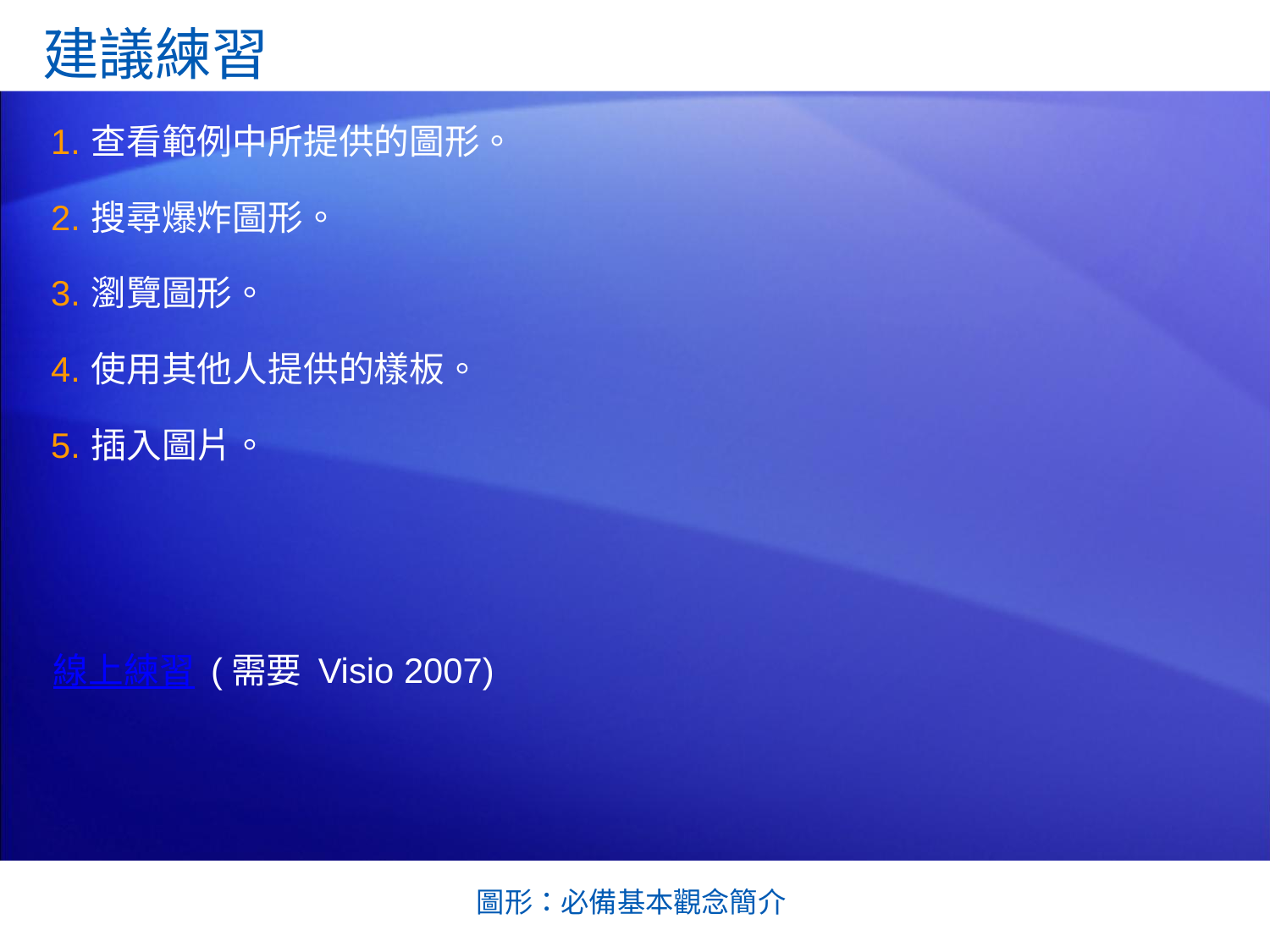

建議練習
查看範例中所提供的圖形。
搜尋爆炸圖形。
瀏覽圖形。
使用其他人提供的樣板。
插入圖片。
線上練習 (需要 Visio 2007)
圖形：必備基本觀念簡介